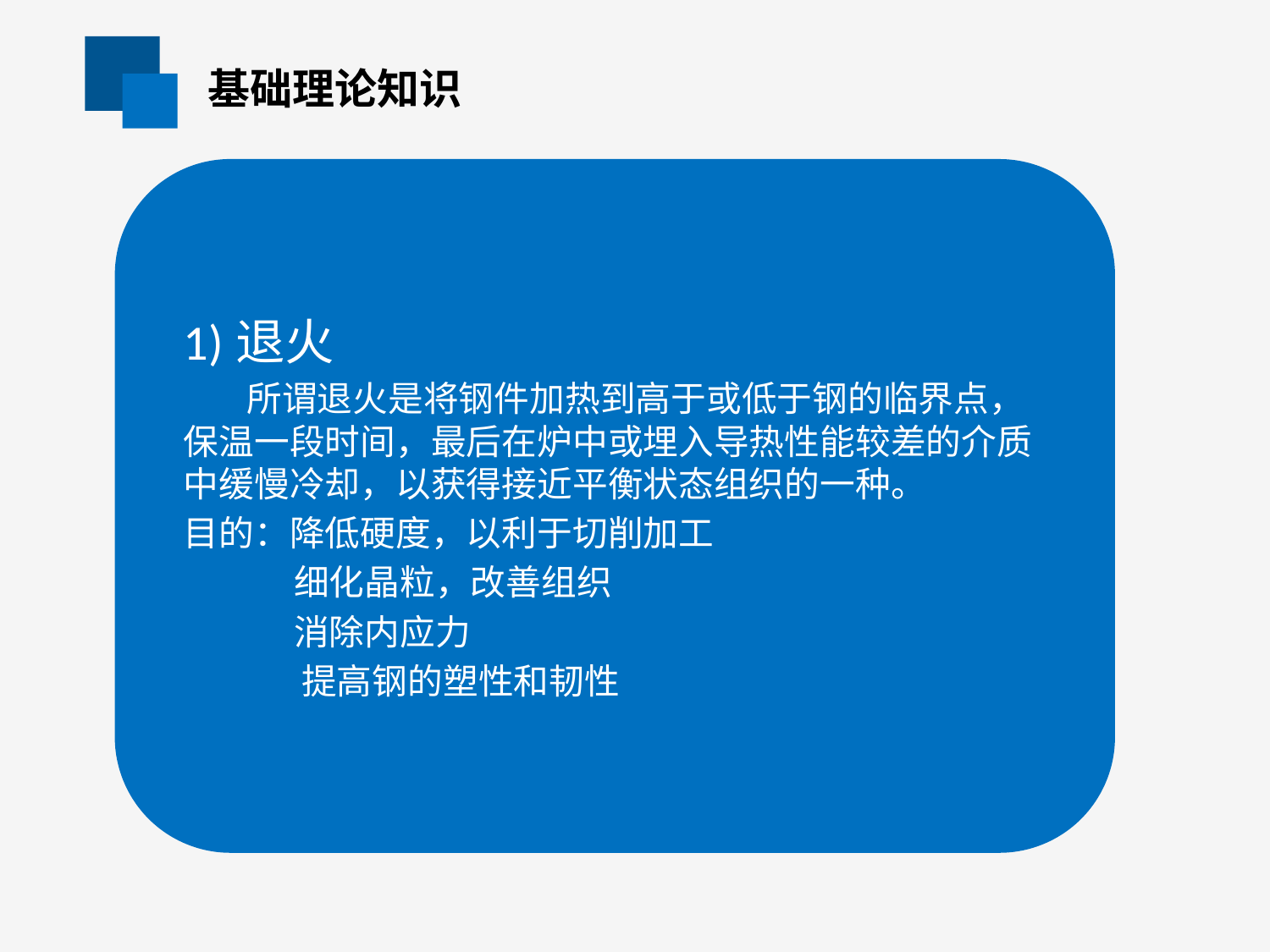

# 基础理论知识
1)退火
       所谓退火是将钢件加热到高于或低于钢的临界点，保温一段时间，最后在炉中或埋入导热性能较差的介质中缓慢冷却，以获得接近平衡状态组织的一种。
目的：降低硬度，以利于切削加工
             细化晶粒，改善组织
             消除内应力
              提高钢的塑性和韧性